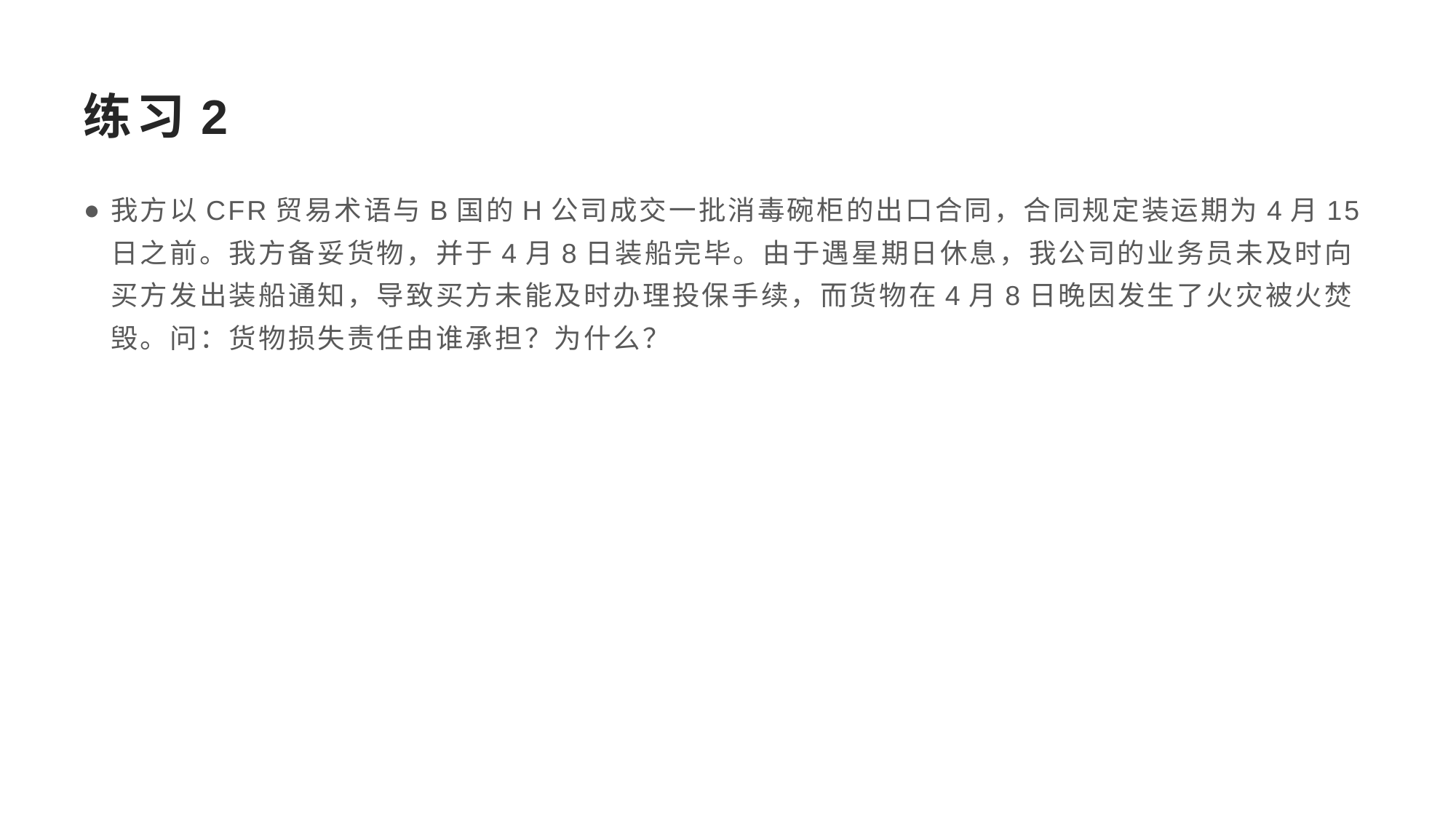

# 练习2
我方以CFR贸易术语与B国的H公司成交一批消毒碗柜的出口合同，合同规定装运期为4月15日之前。我方备妥货物，并于4月8日装船完毕。由于遇星期日休息，我公司的业务员未及时向买方发出装船通知，导致买方未能及时办理投保手续，而货物在4月8日晚因发生了火灾被火焚毁。问：货物损失责任由谁承担？为什么？